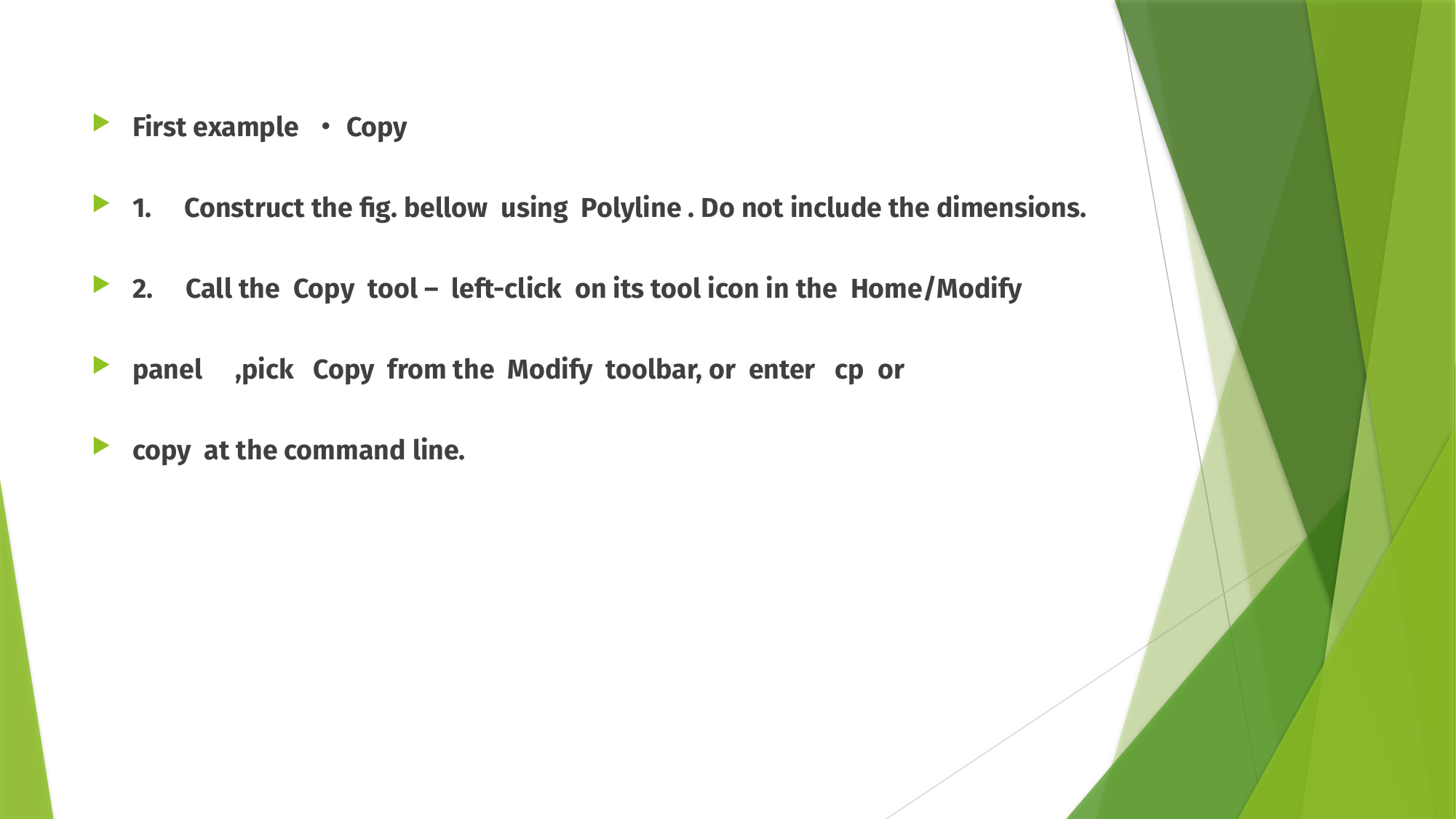

First example ・Copy
1.     Construct the fig. bellow  using  Polyline . Do not include the dimensions.
2.     Call the  Copy  tool –  left-click  on its tool icon in the  Home/Modify
panel     ,pick   Copy  from the  Modify  toolbar, or  enter   cp  or
copy  at the command line.